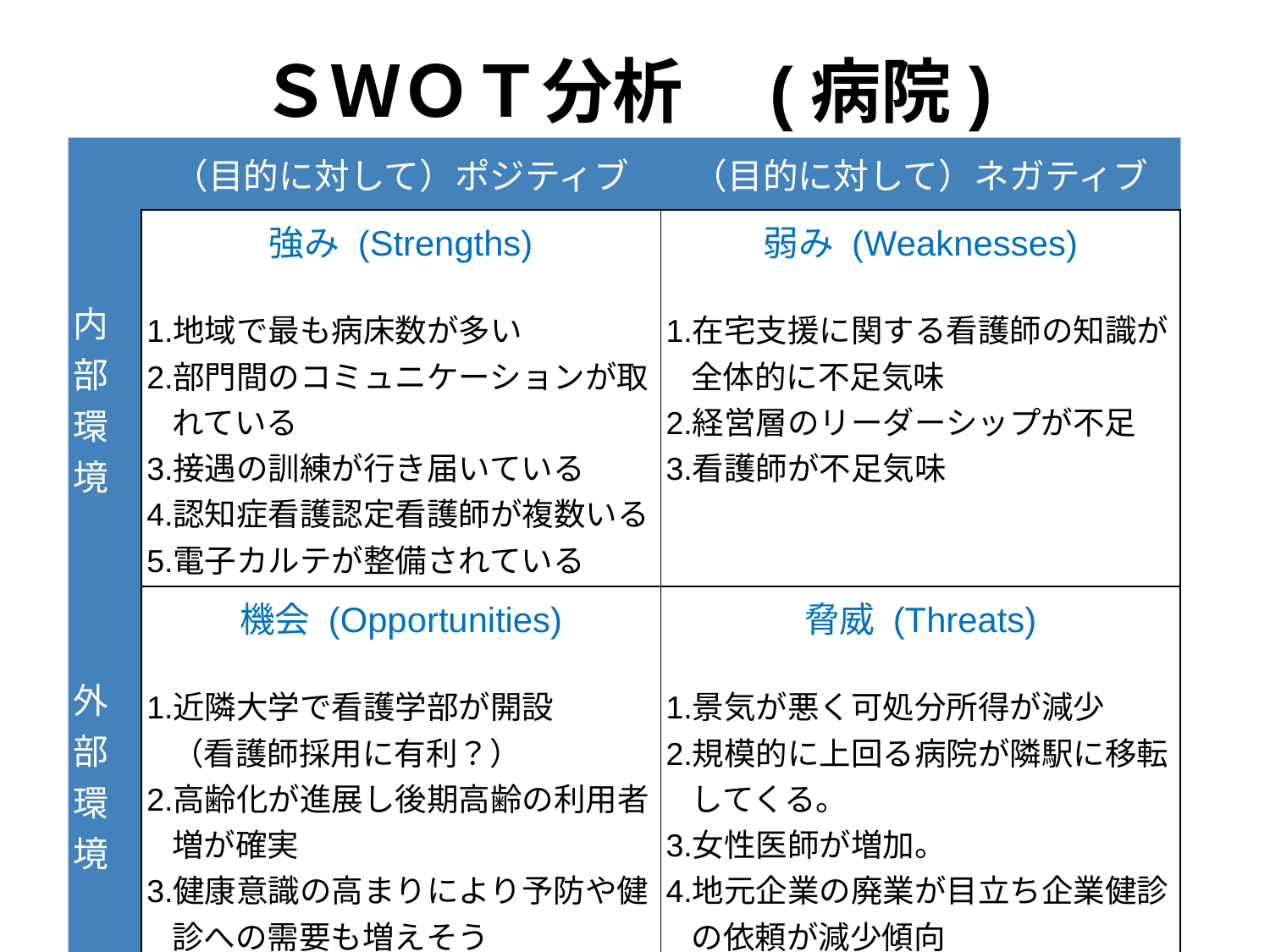

ＳＷＯＴ分析　(病院)
|  | （目的に対して）ポジティブ | （目的に対して）ネガティブ |
| --- | --- | --- |
| 内部環境 | 強み (Strengths) 地域で最も病床数が多い 部門間のコミュニケーションが取れている 接遇の訓練が行き届いている 認知症看護認定看護師が複数いる 電子カルテが整備されている | 弱み (Weaknesses) 在宅支援に関する看護師の知識が全体的に不足気味 経営層のリーダーシップが不足 看護師が不足気味 |
| 外部環境 | 機会 (Opportunities) 近隣大学で看護学部が開設 （看護師採用に有利？） 高齢化が進展し後期高齢の利用者増が確実 健康意識の高まりにより予防や健診への需要も増えそう | 脅威 (Threats) 景気が悪く可処分所得が減少 規模的に上回る病院が隣駅に移転してくる。 女性医師が増加。 地元企業の廃業が目立ち企業健診の依頼が減少傾向 |